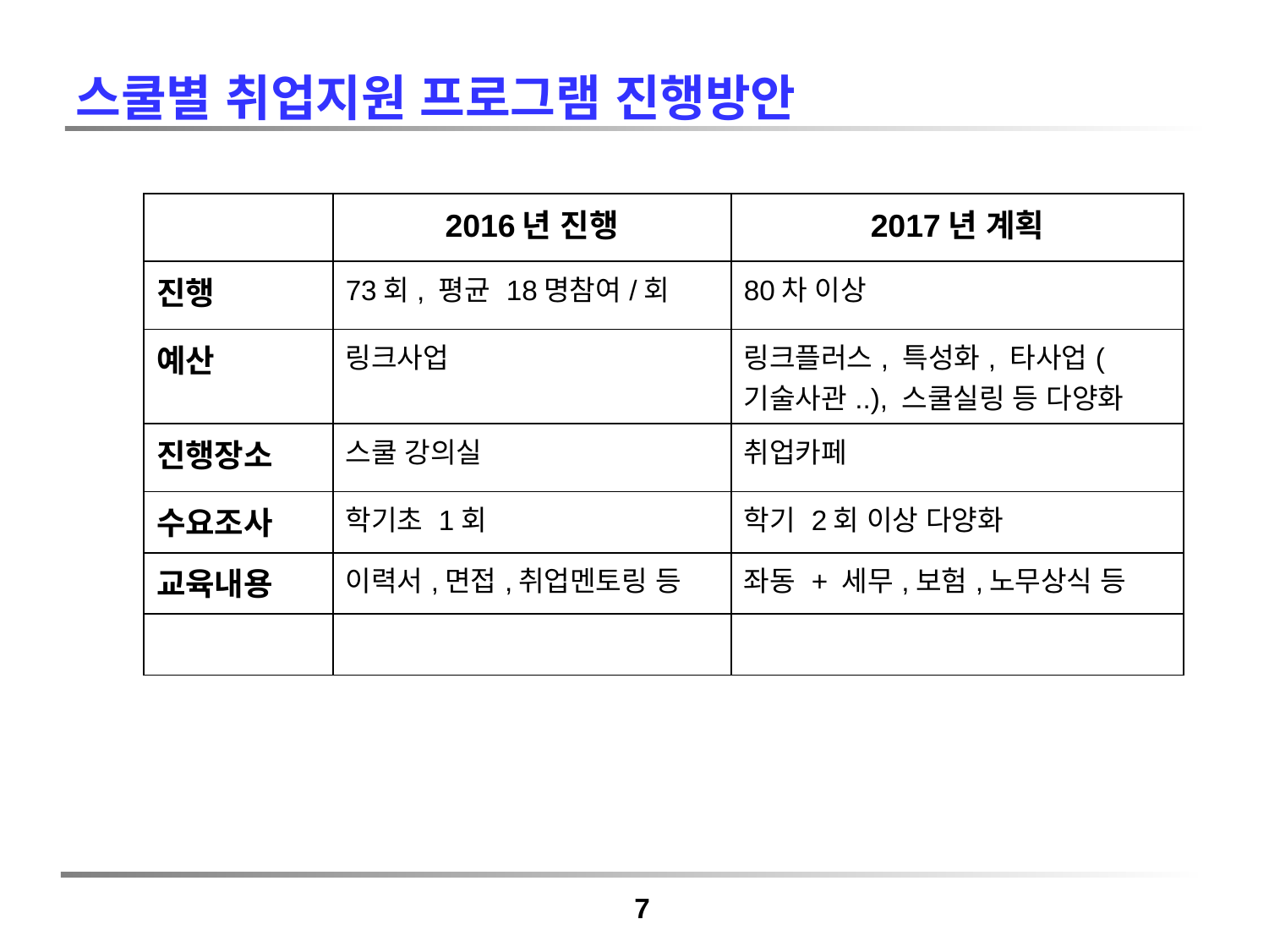

스쿨별 취업지원 프로그램 진행방안
|  | 2016년 진행 | 2017년 계획 |
| --- | --- | --- |
| 진행 | 73회, 평균 18명참여/회 | 80차 이상 |
| 예산 | 링크사업 | 링크플러스, 특성화, 타사업(기술사관..), 스쿨실링 등 다양화 |
| 진행장소 | 스쿨 강의실 | 취업카페 |
| 수요조사 | 학기초 1회 | 학기 2회 이상 다양화 |
| 교육내용 | 이력서,면접,취업멘토링 등 | 좌동 + 세무,보험,노무상식 등 |
|  |  |  |
7